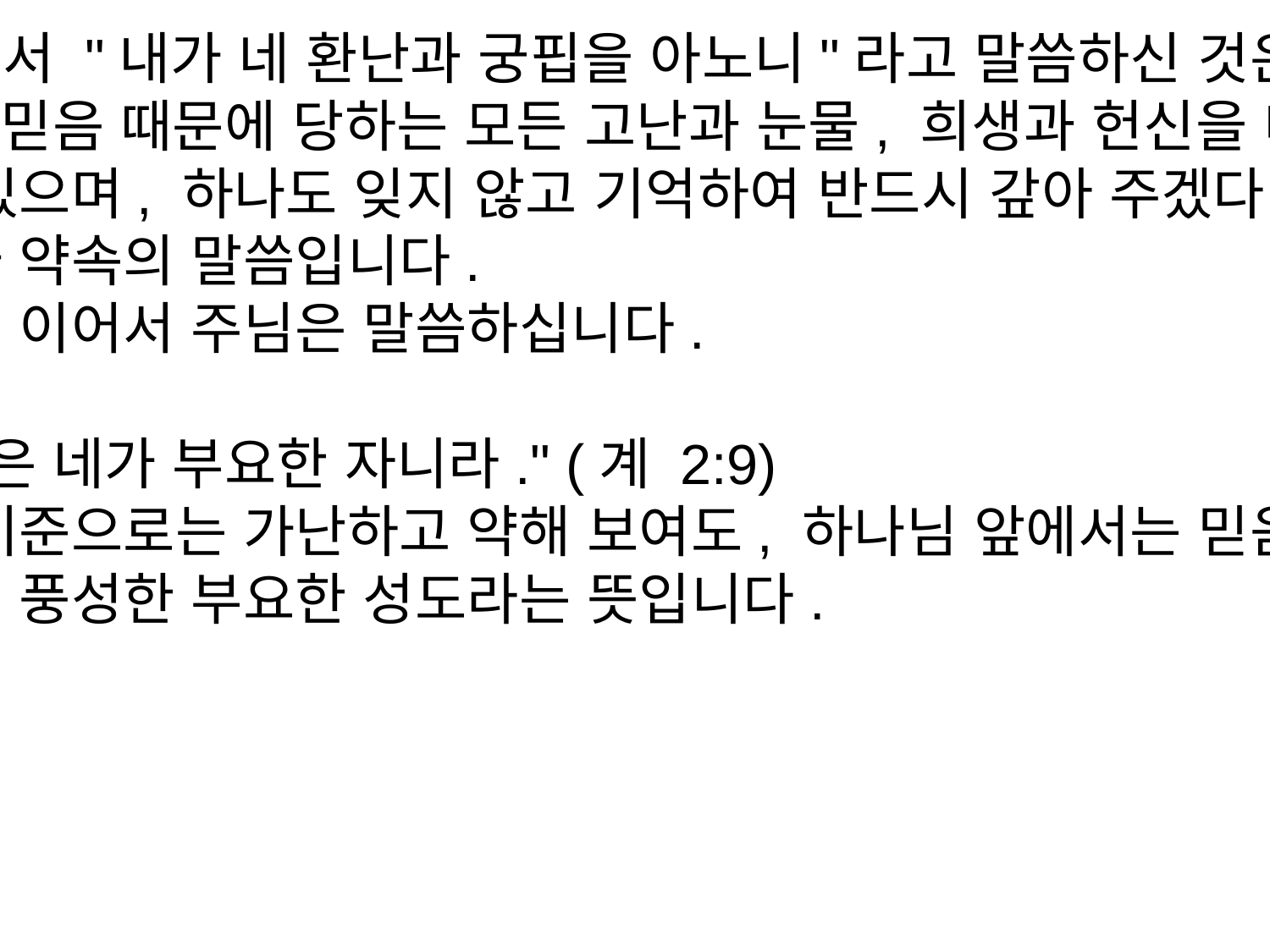

주님께서 "내가 네 환난과 궁핍을 아노니"라고 말씀하신 것은,
"네가 믿음 때문에 당하는 모든 고난과 눈물, 희생과 헌신을 내가 다 알고 있으며, 하나도 잊지 않고 기억하여 반드시 갚아 주겠다"는 위로와 약속의 말씀입니다.
그래서 이어서 주님은 말씀하십니다.

"실상은 네가 부요한 자니라." (계 2:9)
세상 기준으로는 가난하고 약해 보여도, 하나님 앞에서는 믿음과 상급이 풍성한 부요한 성도라는 뜻입니다.